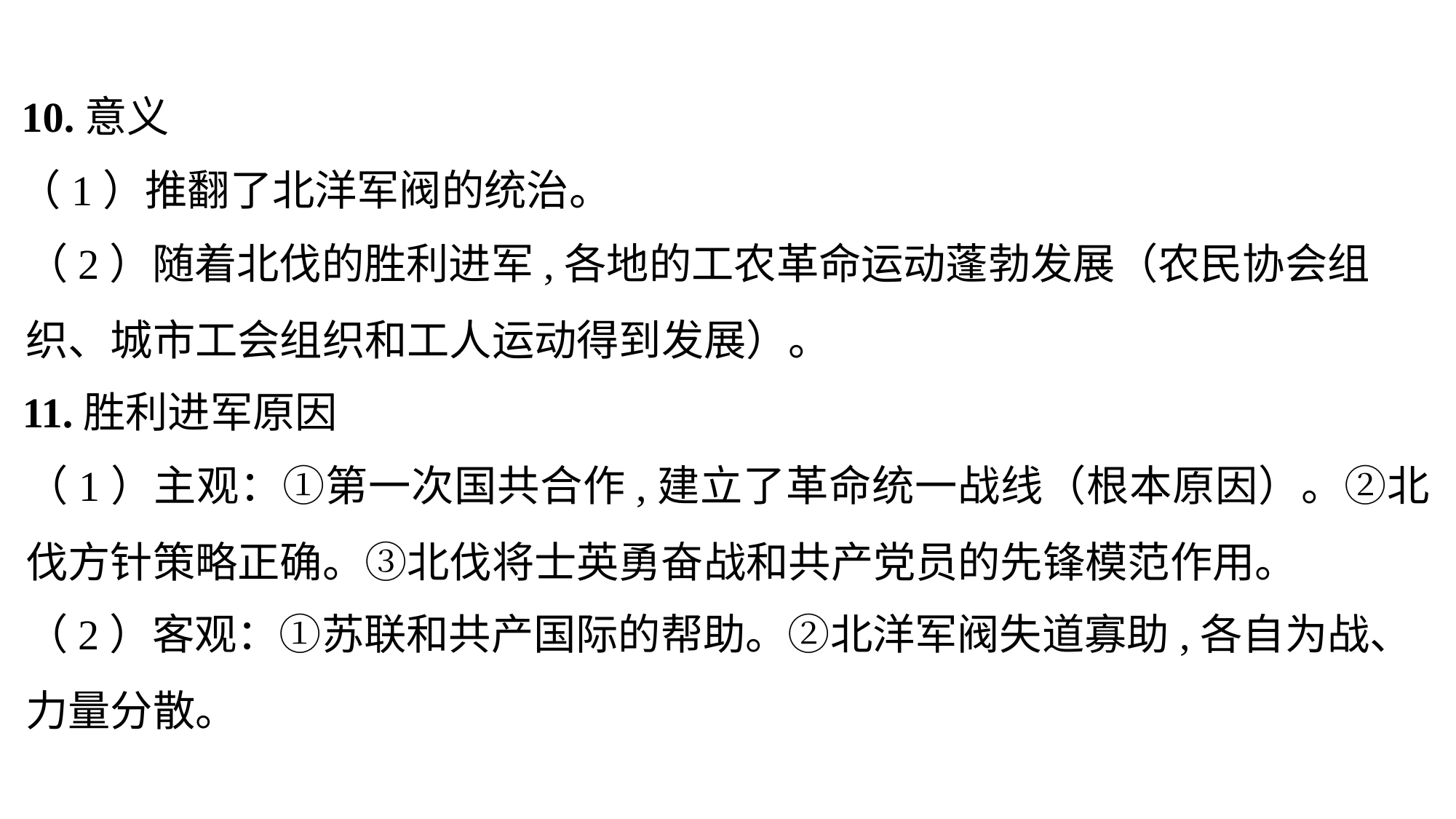

10.意义
（1）推翻了北洋军阀的统治。
（2）随着北伐的胜利进军,各地的工农革命运动蓬勃发展（农民协会组织、城市工会组织和工人运动得到发展）。
11.胜利进军原因
（1）主观：①第一次国共合作,建立了革命统一战线（根本原因）。②北伐方针策略正确。③北伐将士英勇奋战和共产党员的先锋模范作用。
（2）客观：①苏联和共产国际的帮助。②北洋军阀失道寡助,各自为战、力量分散。